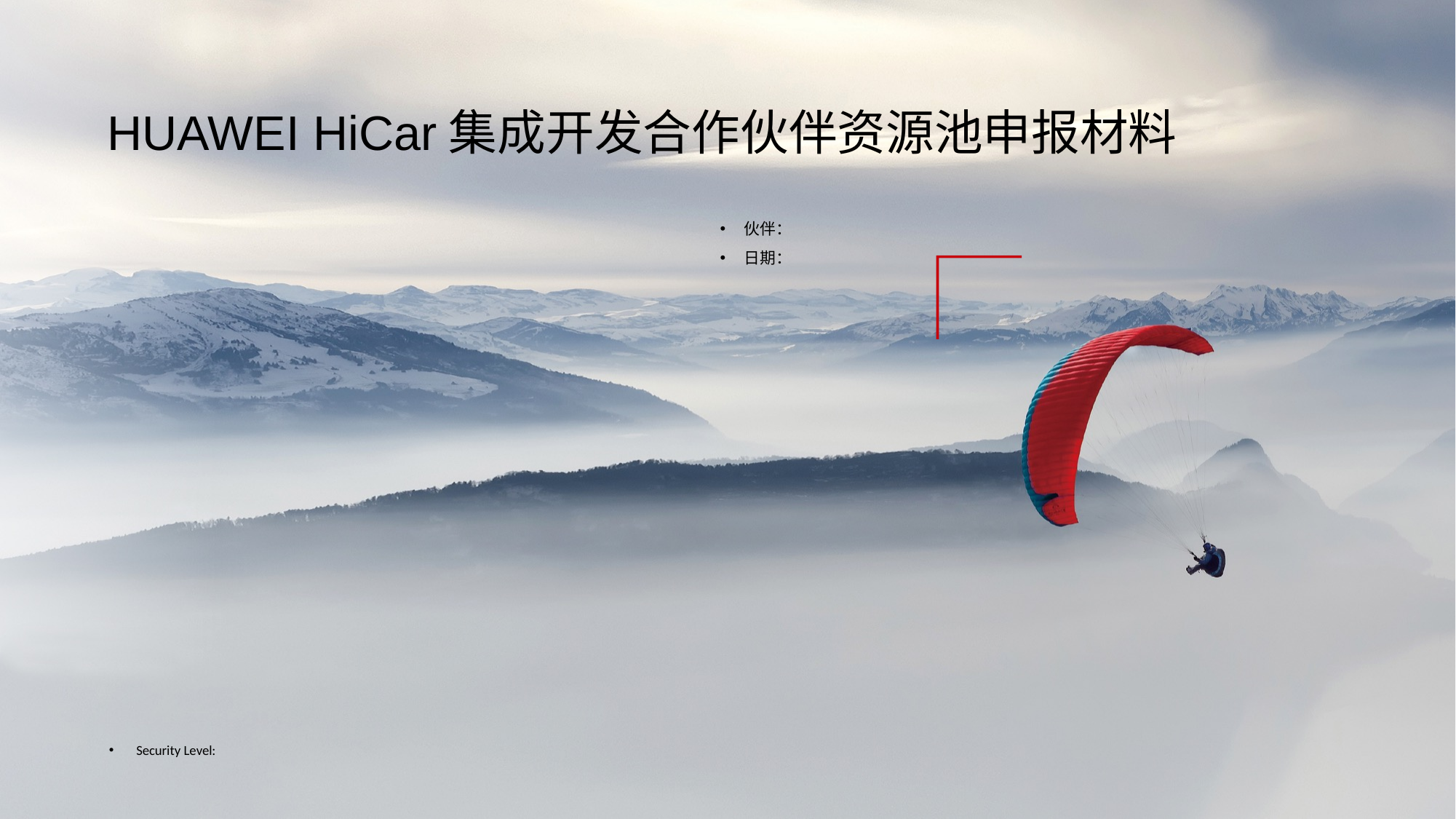

# HUAWEI HiCar集成开发合作伙伴资源池申报材料

伙伴：
日期：
Security Level: